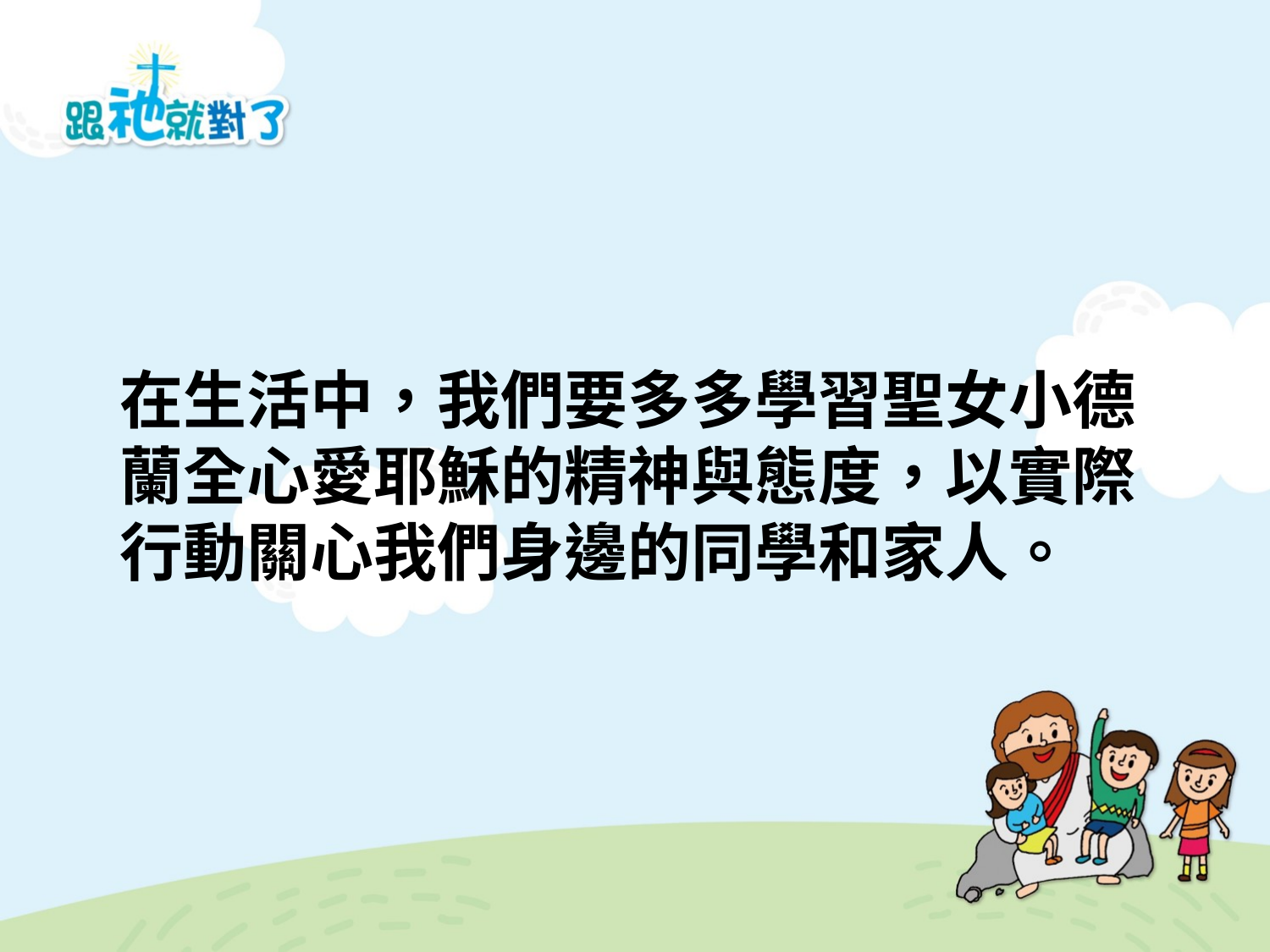

在生活中，我們要多多學習聖女小德蘭全心愛耶穌的精神與態度，以實際行動關心我們身邊的同學和家人。